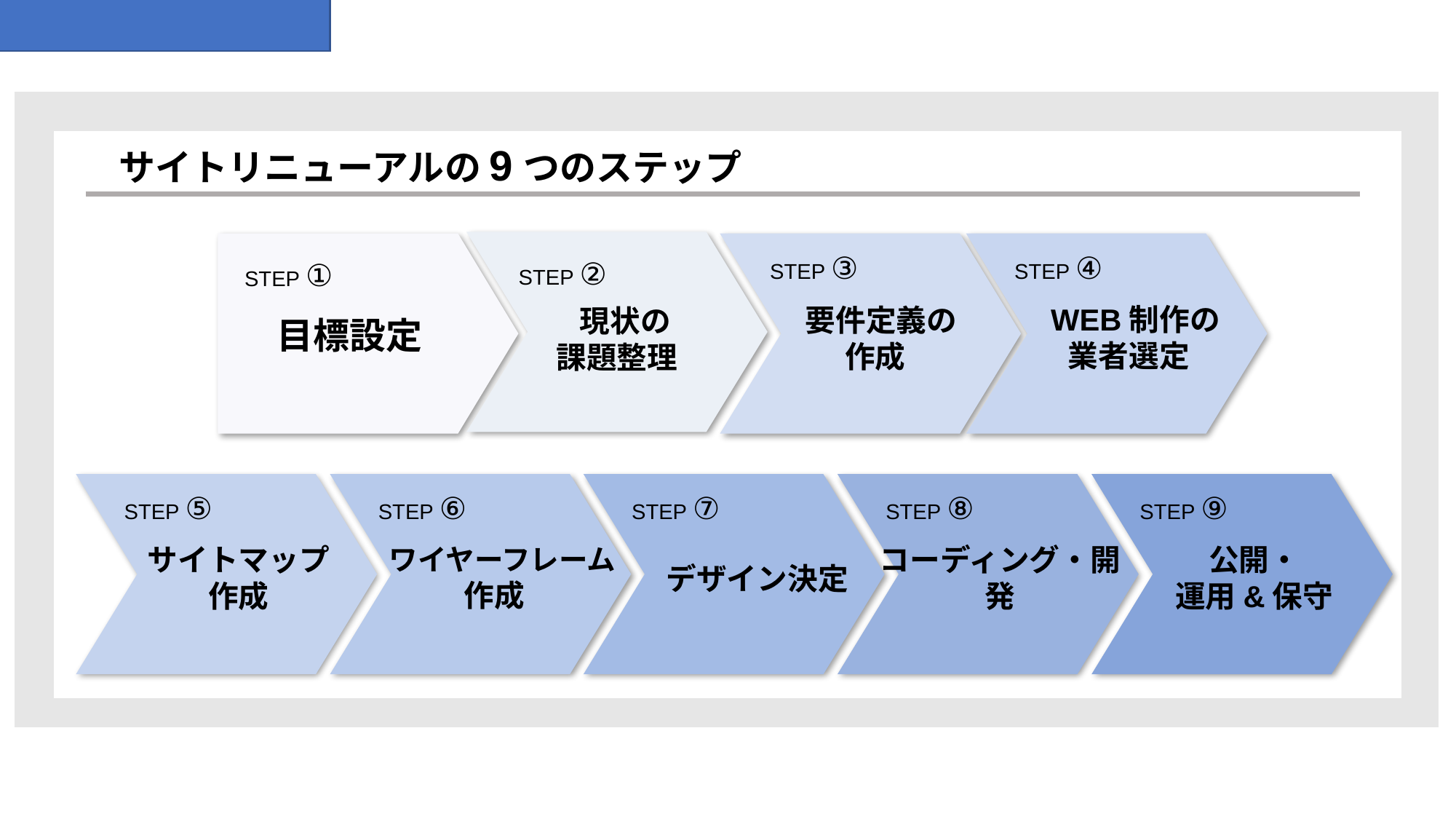

修正ver.

サイトリニューアルの9つのステップ

STEP ③
STEP ④
STEP ②
STEP ①
  WEB制作の
業者選定
 要件定義の
作成
  現状の
課題整理
目標設定

STEP ⑤
STEP ⑥
STEP ⑨
STEP ⑦
STEP ⑧
サイトマップ
作成
公開・
運用&保守
コーディング・開発
  ワイヤーフレーム作成
  デザイン決定